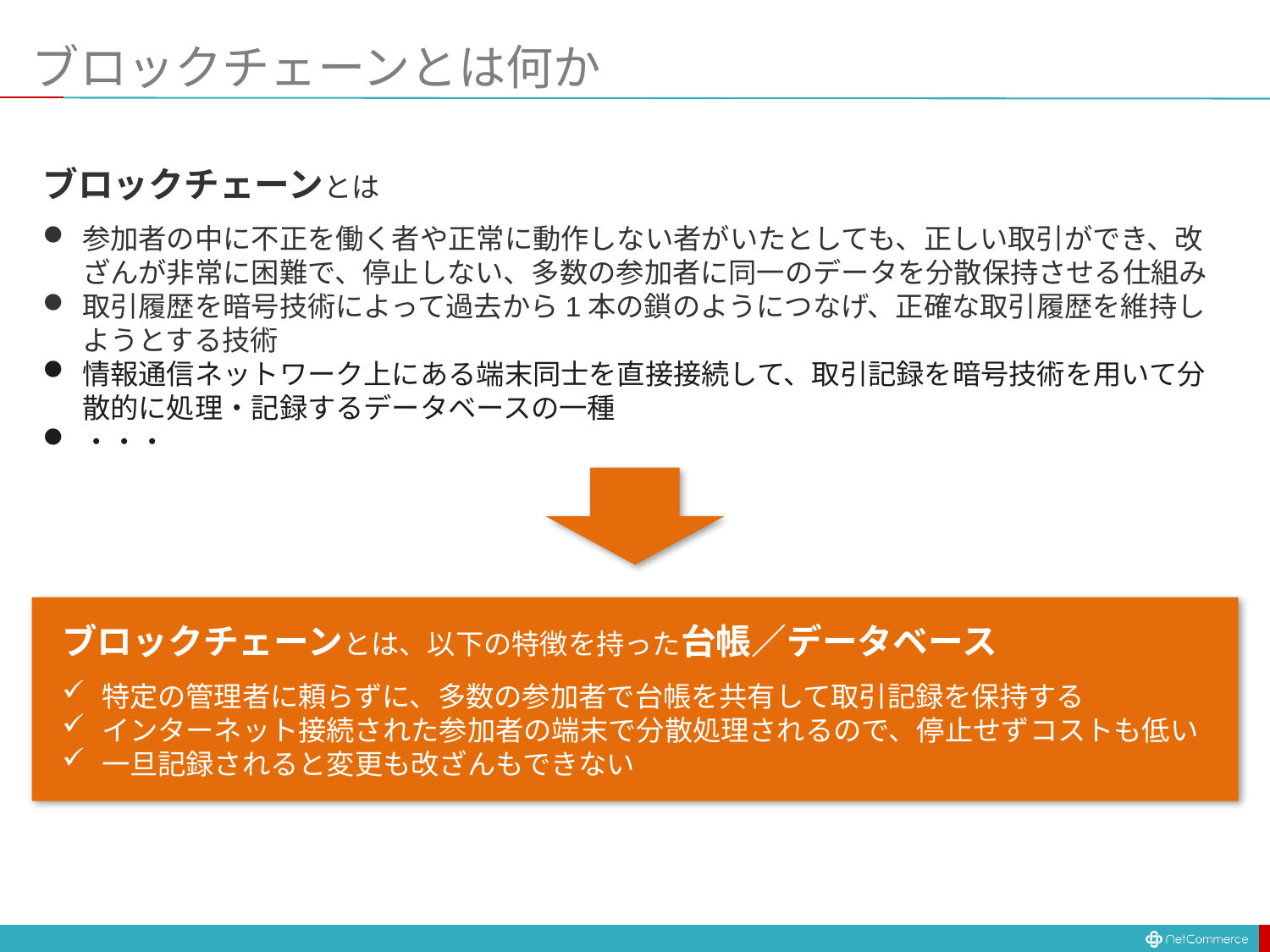

# ブロックチェーンとは何か
ブロックチェーンとは

参加者の中に不正を働く者や正常に動作しない者がいたとしても、正しい取引ができ、改ざんが非常に困難で、停止しない、多数の参加者に同一のデータを分散保持させる仕組み
取引履歴を暗号技術によって過去から1本の鎖のようにつなげ、正確な取引履歴を維持しようとする技術
情報通信ネットワーク上にある端末同士を直接接続して、取引記録を暗号技術を用いて分散的に処理・記録するデータベースの一種
・・・

ブロックチェーンとは、以下の特徴を持った台帳／データベース

特定の管理者に頼らずに、多数の参加者で台帳を共有して取引記録を保持する
インターネット接続された参加者の端末で分散処理されるので、停止せずコストも低い
一旦記録されると変更も改ざんもできない